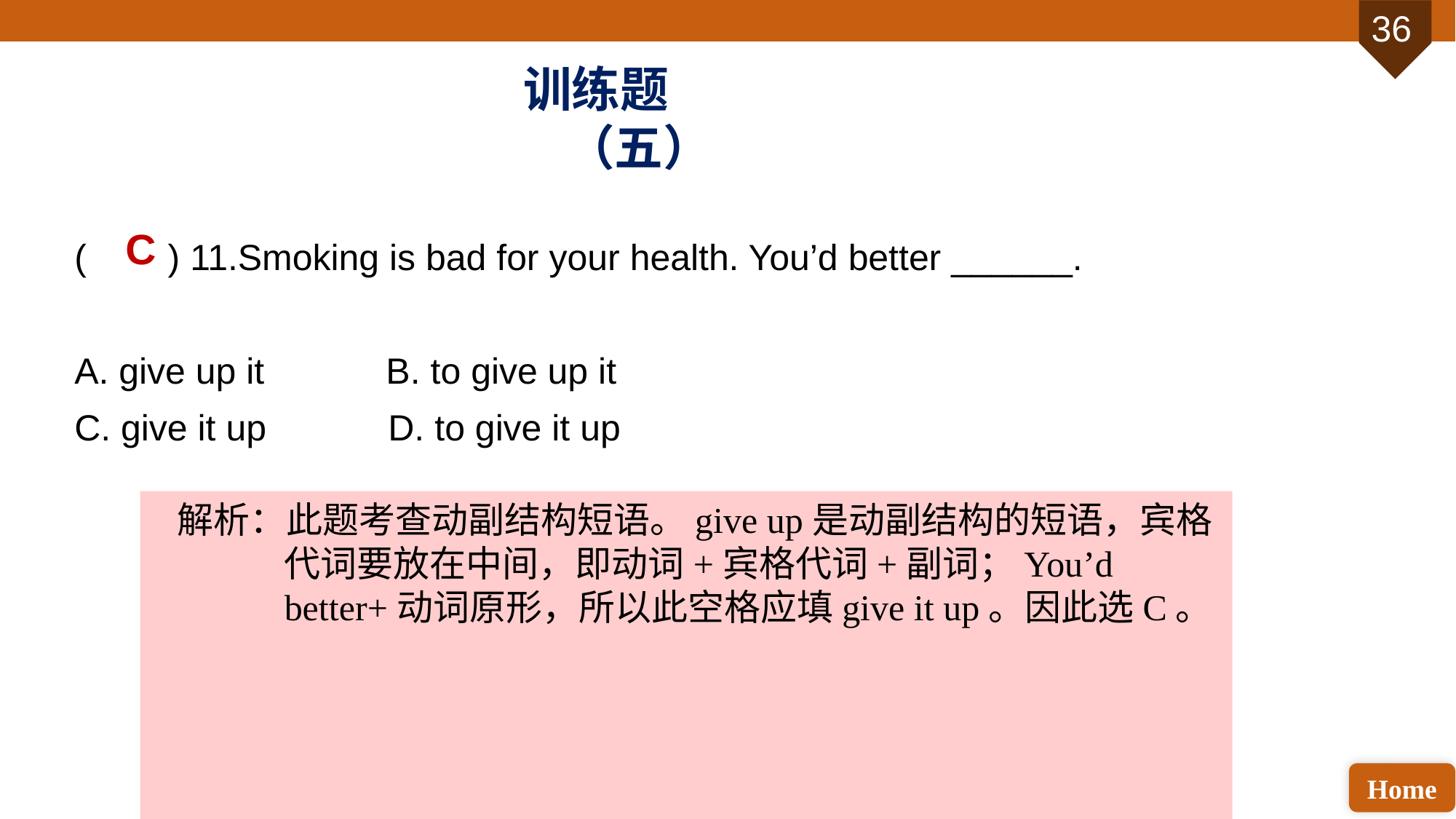

训练题（五）
(        ) 11.Smoking is bad for your health. You’d better ______.

A. give up it            B. to give up it
C. give it up            D. to give it up
C

解析：此题考查动副结构短语。give up是动副结构的短语，宾格代词要放在中间，即动词+宾格代词+副词；You’d better+动词原形，所以此空格应填give it up。因此选C。